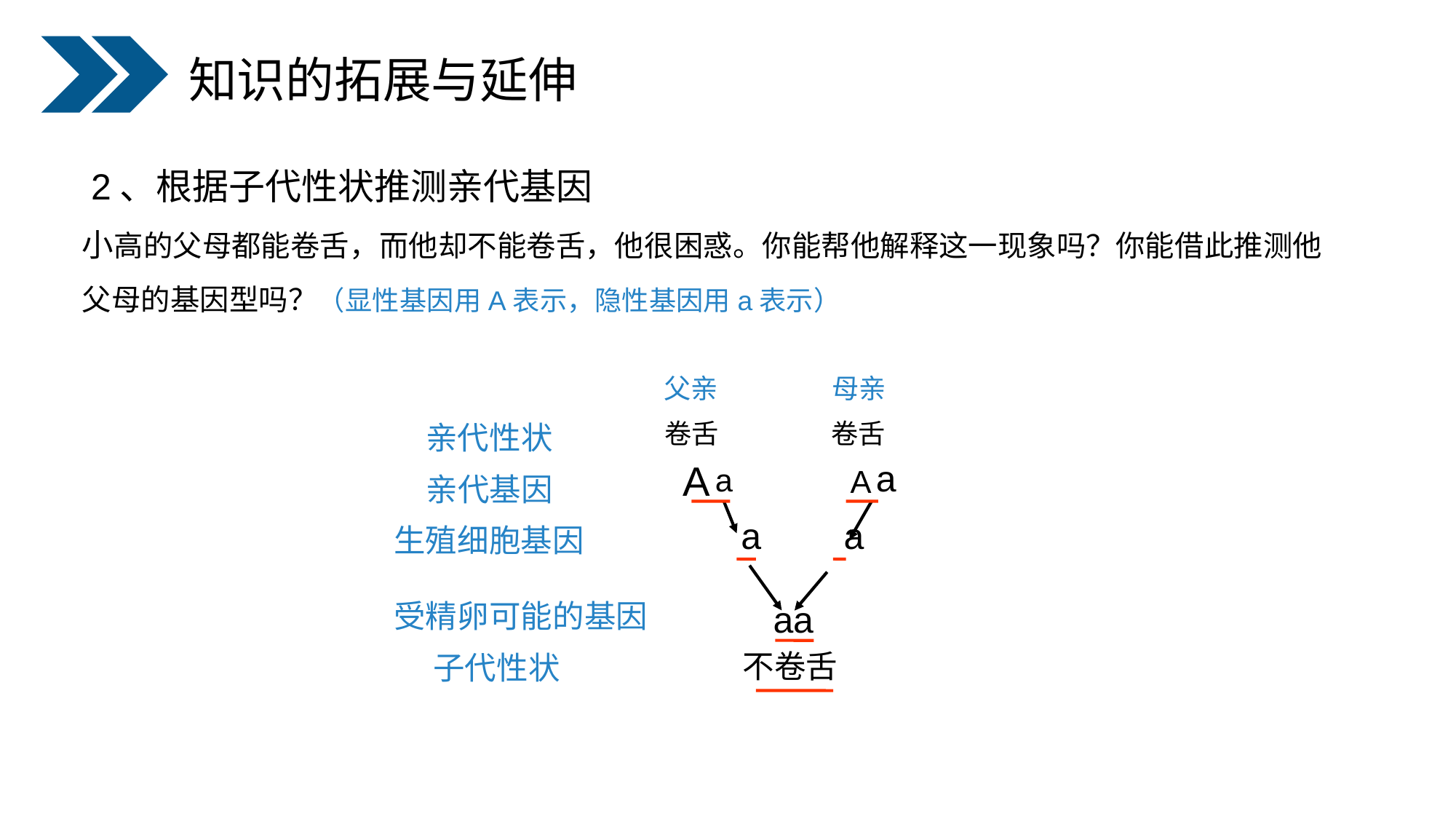

知识的拓展与延伸
2、根据子代性状推测亲代基因
小高的父母都能卷舌，而他却不能卷舌，他很困惑。你能帮他解释这一现象吗？你能借此推测他父母的基因型吗？（显性基因用A表示，隐性基因用a表示）
父亲
母亲
卷舌
卷舌
亲代性状

A
a
a
A
亲代基因

a
a
生殖细胞基因

受精卵可能的基因
aa

不卷舌
子代性状